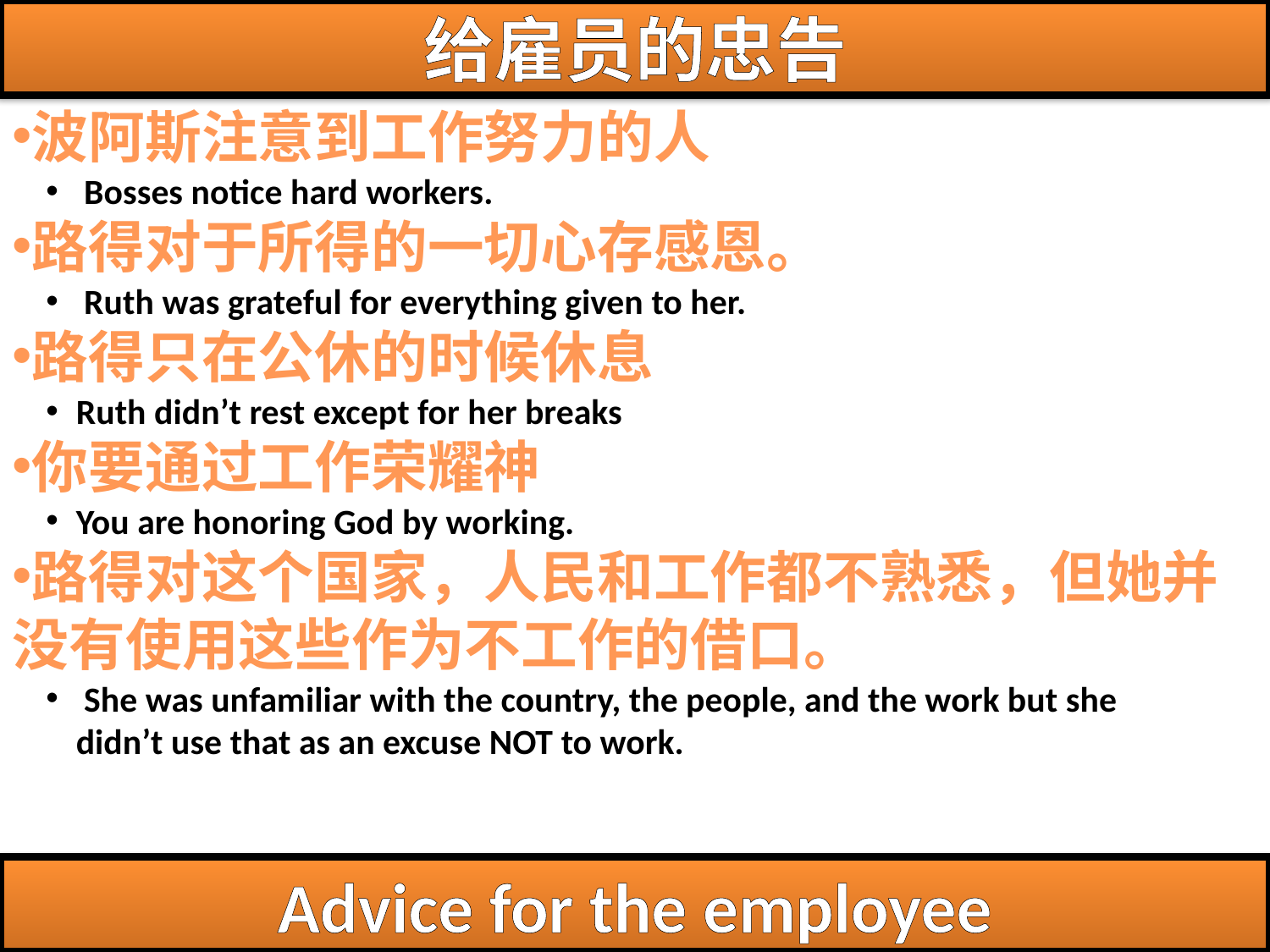

# 给雇员的忠告
波阿斯注意到工作努力的人
 Bosses notice hard workers.
路得对于所得的一切心存感恩。
 Ruth was grateful for everything given to her.
路得只在公休的时候休息
Ruth didn’t rest except for her breaks
你要通过工作荣耀神
You are honoring God by working.
路得对这个国家，人民和工作都不熟悉，但她并没有使用这些作为不工作的借口。
 She was unfamiliar with the country, the people, and the work but she       didn’t use that as an excuse NOT to work.
Advice for the employee